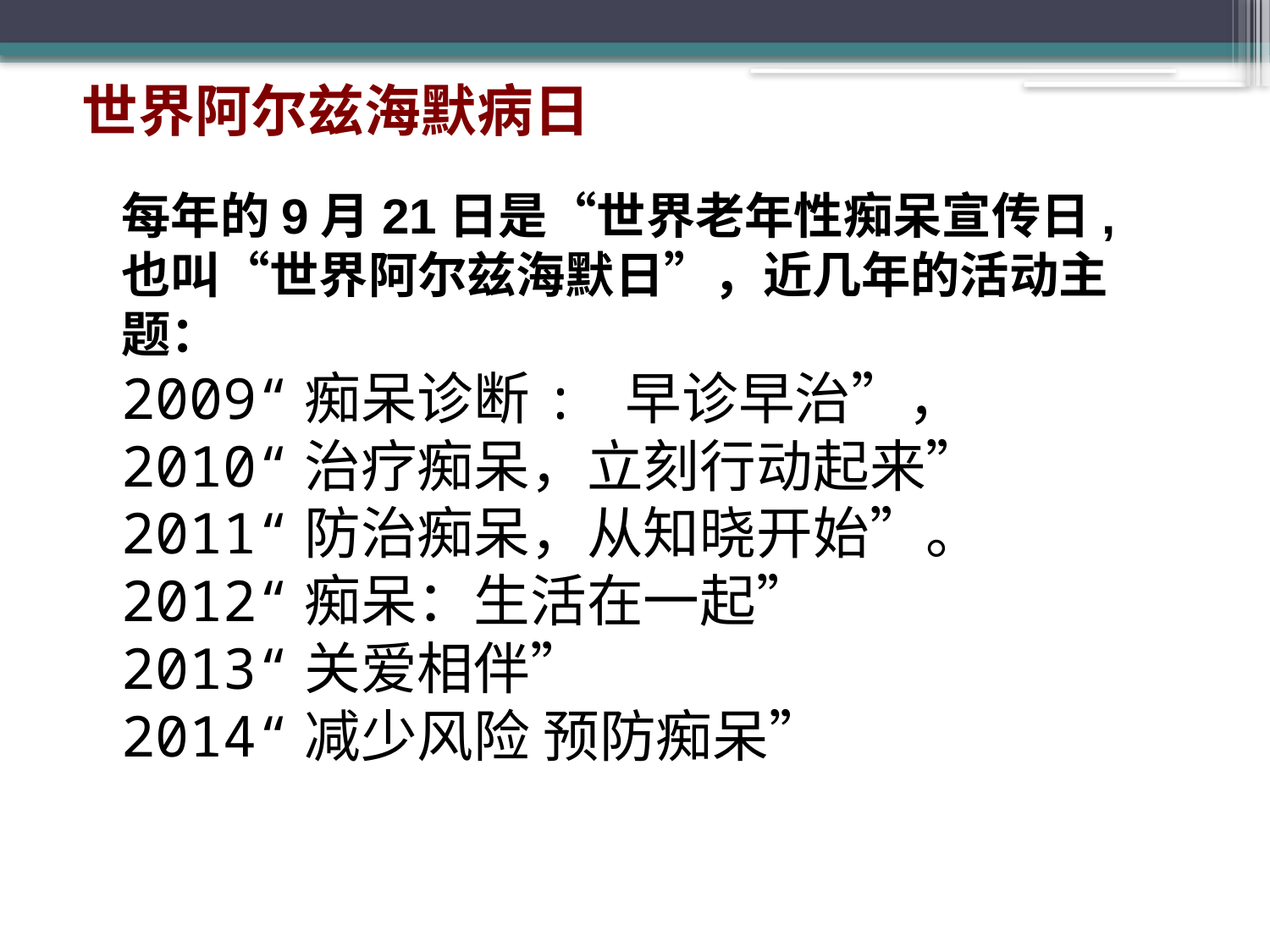

世界阿尔兹海默病日
每年的9月21日是“世界老年性痴呆宣传日,也叫“世界阿尔兹海默日”，近几年的活动主题：
2009“痴呆诊断: 早诊早治”，
2010“治疗痴呆，立刻行动起来”
2011“防治痴呆，从知晓开始”。
2012“痴呆：生活在一起”
2013“关爱相伴”
2014“减少风险 预防痴呆”